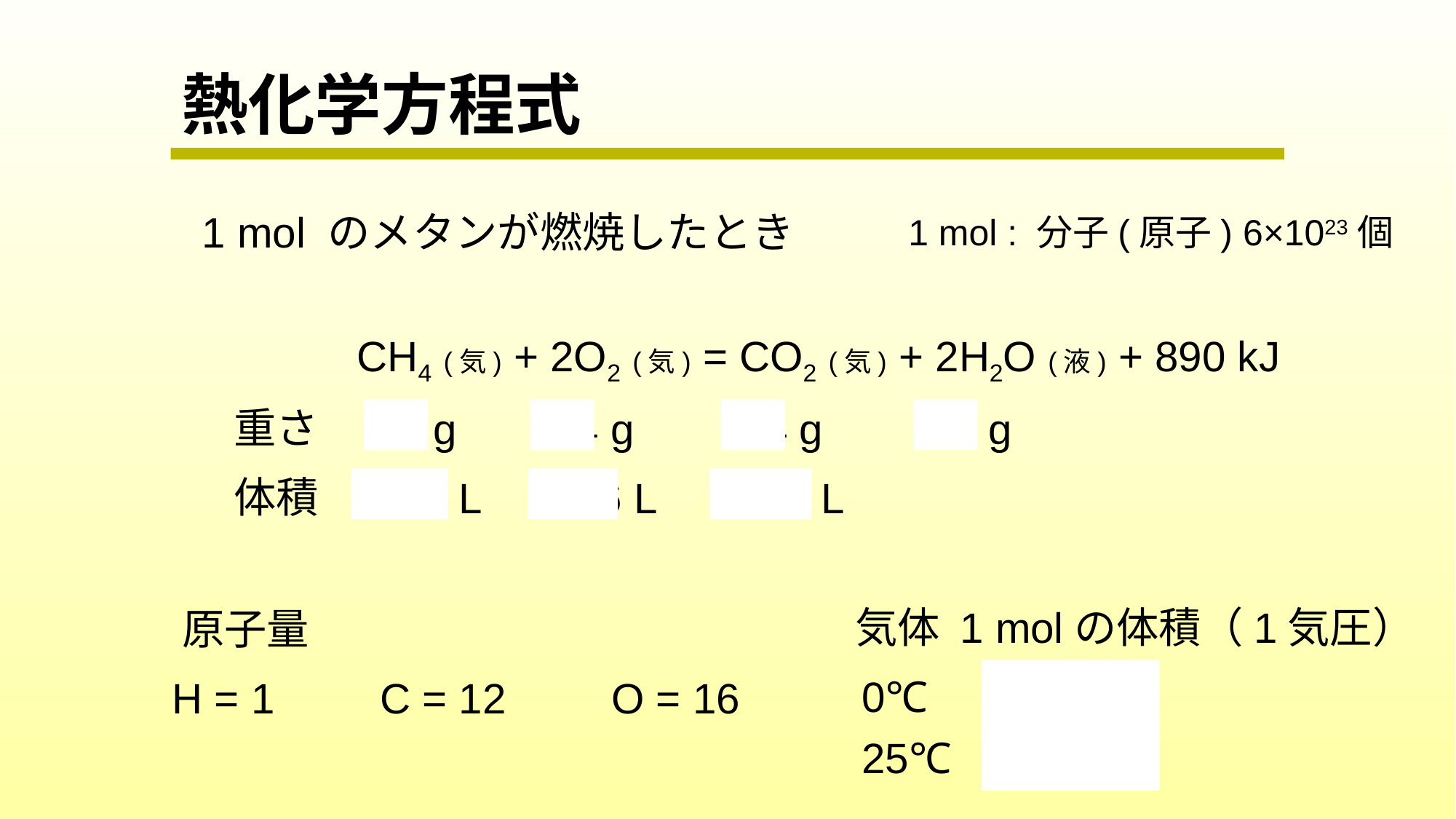

# 熱化学方程式
1 mol のメタンが燃焼したとき
1 mol : 分子(原子) 6×1023個
CH4 (気) + 2O2 (気) = CO2 (気) + 2H2O (液) + 890 kJ
重さ
16 g        64 g         44 g         36 g

体積
24.8 L     49.6 L      24.8 L

気体 1 molの体積（1気圧）
原子量
0℃　 22.4 L
25℃　24.8 L
H = 1　　C = 12　　O = 16